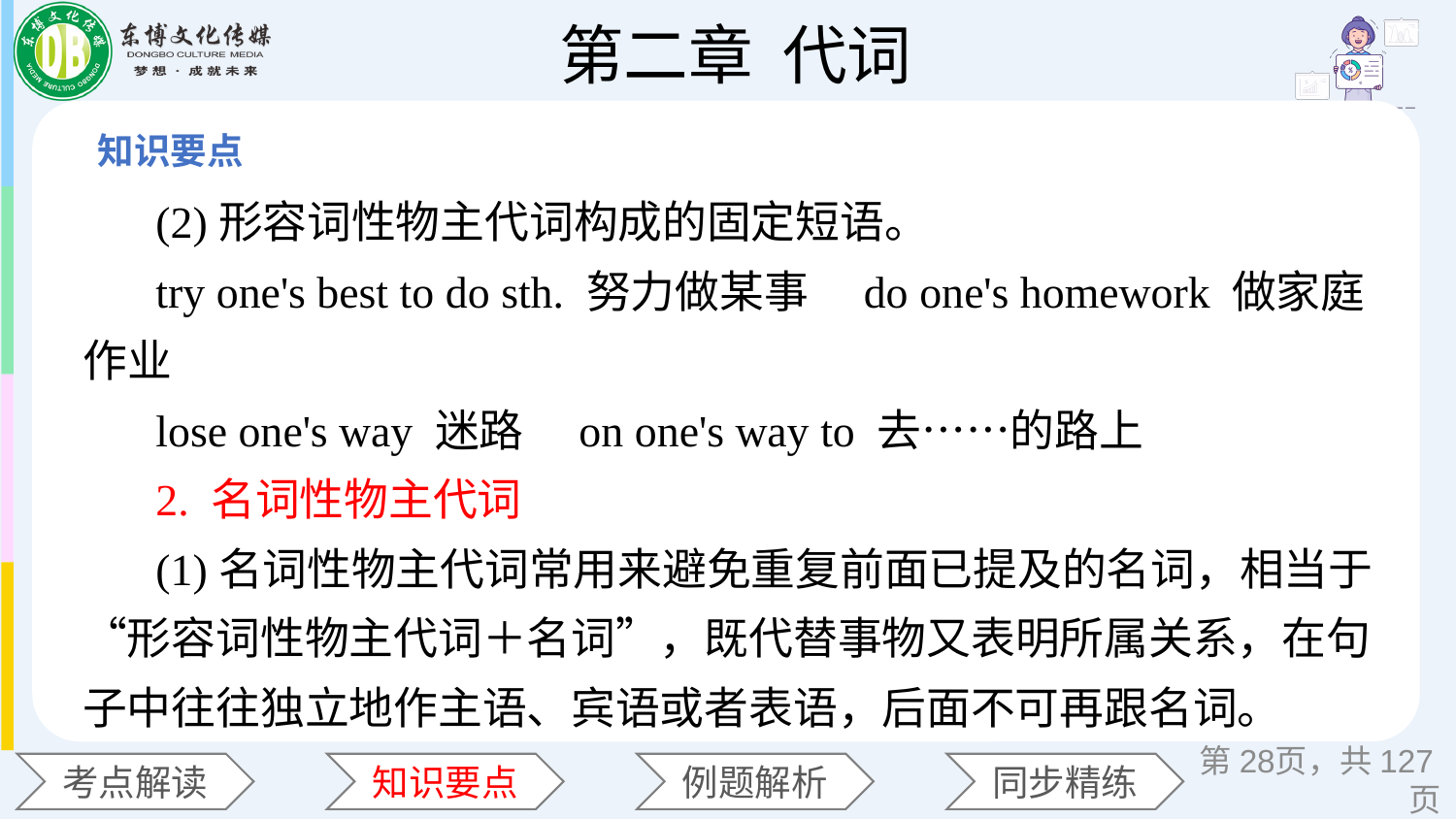

(2)形容词性物主代词构成的固定短语。
try one's best to do sth. 努力做某事　do one's homework 做家庭作业
lose one's way 迷路　on one's way to 去……的路上
2. 名词性物主代词
(1)名词性物主代词常用来避免重复前面已提及的名词，相当于“形容词性物主代词＋名词”，既代替事物又表明所属关系，在句子中往往独立地作主语、宾语或者表语，后面不可再跟名词。

第28页，共127页